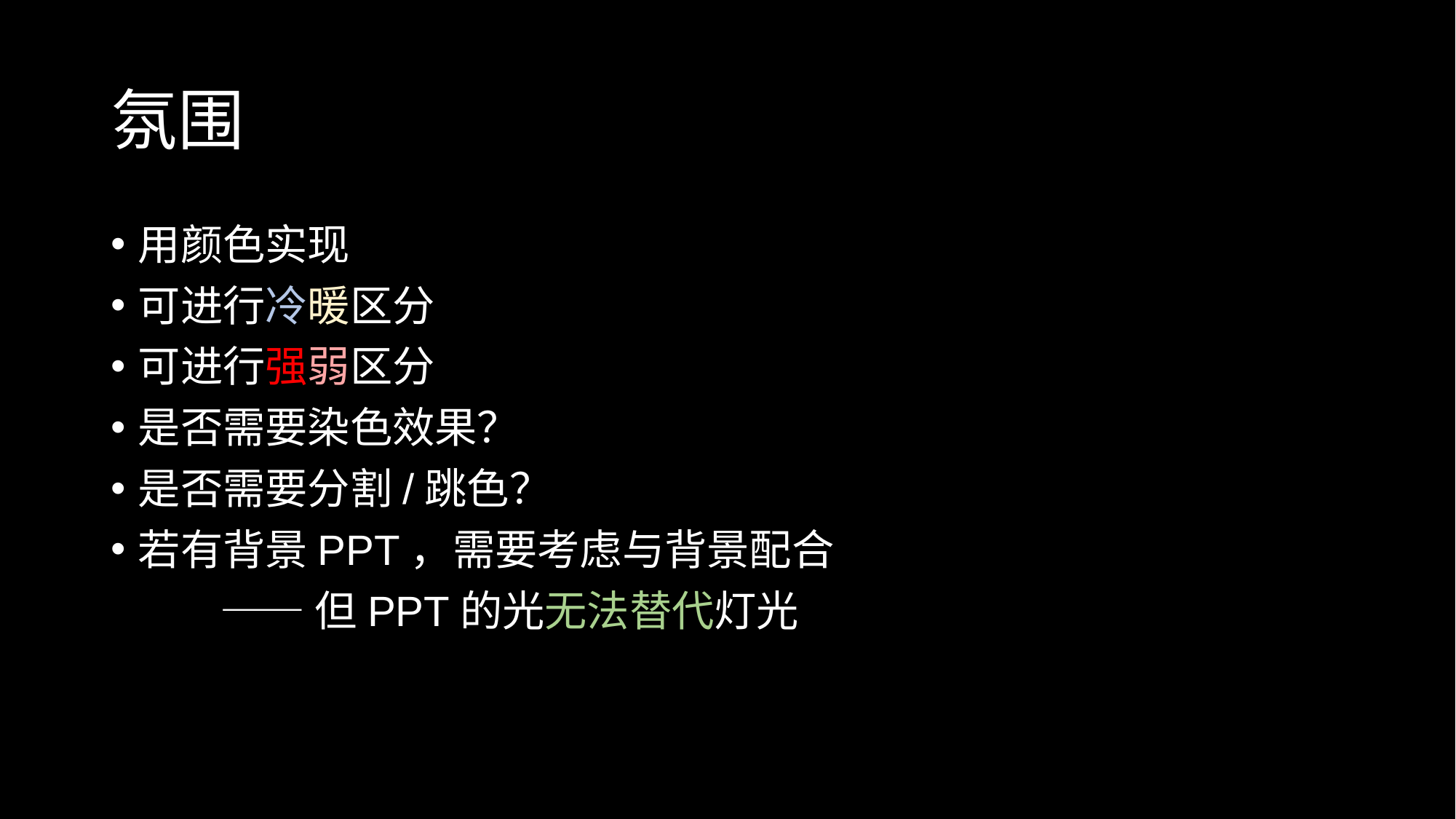

# 氛围
用颜色实现
可进行冷暖区分
可进行强弱区分
是否需要染色效果？
是否需要分割/跳色？
若有背景PPT，需要考虑与背景配合
	——但PPT的光无法替代灯光